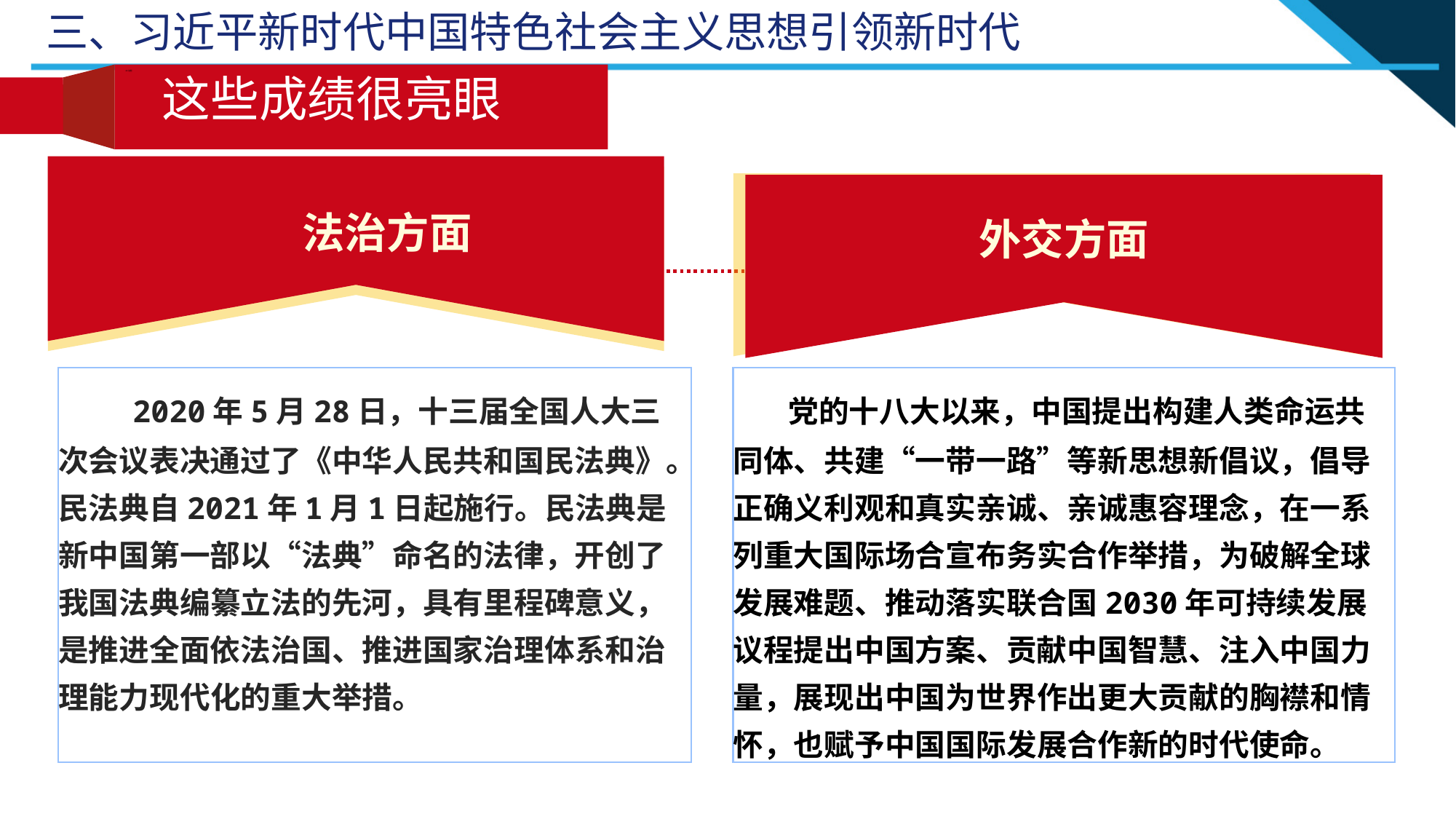

三、习近平新时代中国特色社会主义思想引领新时代
这些成绩很亮眼

sh这些

      2020年5月28日，十三届全国人大三次会议表决通过了《中华人民共和国民法典》。民法典自2021年1月1日起施行。民法典是新中国第一部以“法典”命名的法律，开创了我国法典编纂立法的先河，具有里程碑意义，是推进全面依法治国、推进国家治理体系和治理能力现代化的重大举措。

外交方面
     党的十八大以来，中国提出构建人类命运共同体、共建“一带一路”等新思想新倡议，倡导正确义利观和真实亲诚、亲诚惠容理念，在一系列重大国际场合宣布务实合作举措，为破解全球发展难题、推动落实联合国2030年可持续发展议程提出中国方案、贡献中国智慧、注入中国力量，展现出中国为世界作出更大贡献的胸襟和情怀，也赋予中国国际发展合作新的时代使命。
法治方面